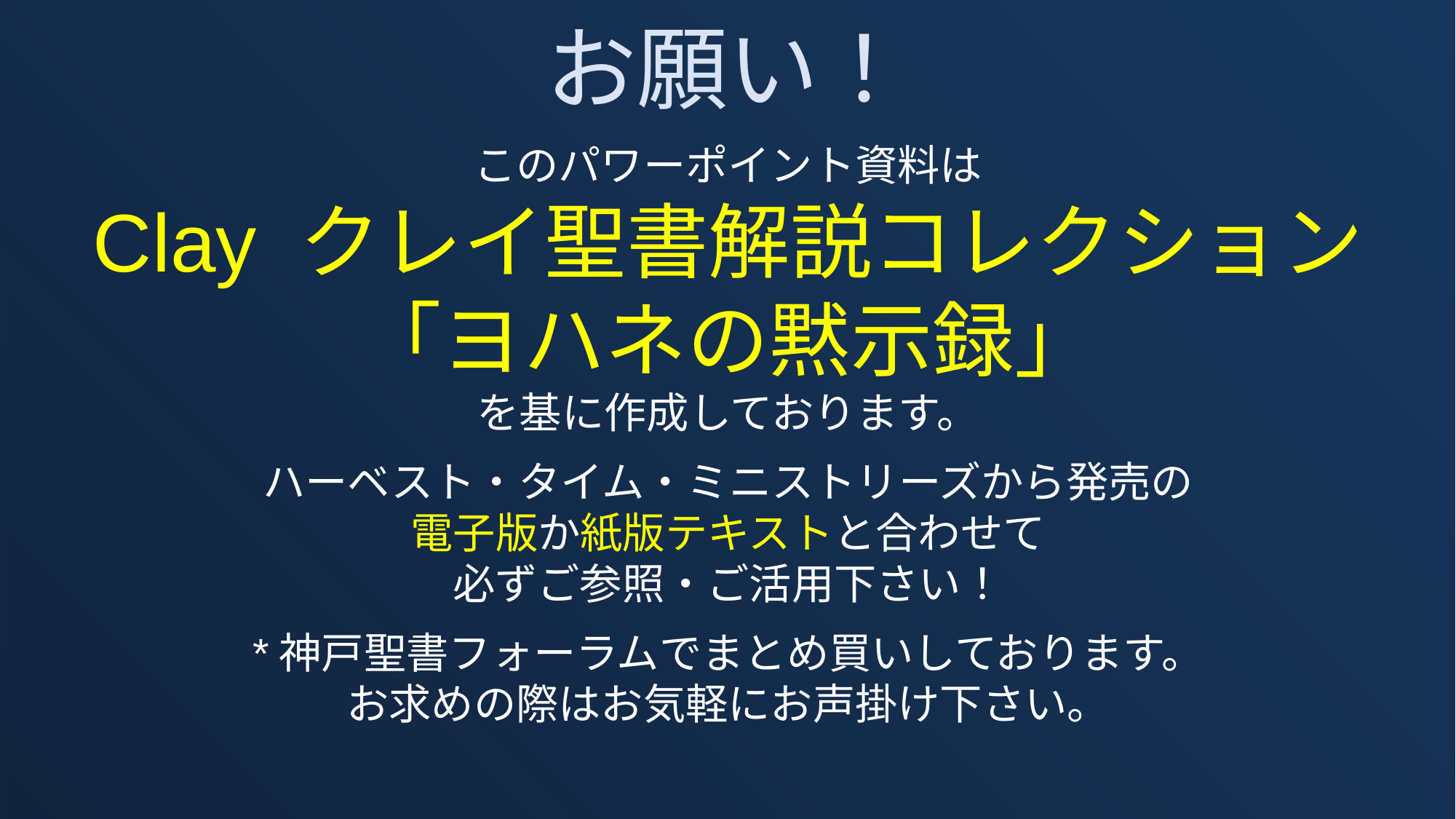

お願い！

このパワーポイント資料は
Clay クレイ聖書解説コレクション
「ヨハネの黙示録」
を基に作成しております。

ハーベスト・タイム・ミニストリーズから発売の
電子版か紙版テキストと合わせて
必ずご参照・ご活用下さい！

*神戸聖書フォーラムでまとめ買いしております。
お求めの際はお気軽にお声掛け下さい。